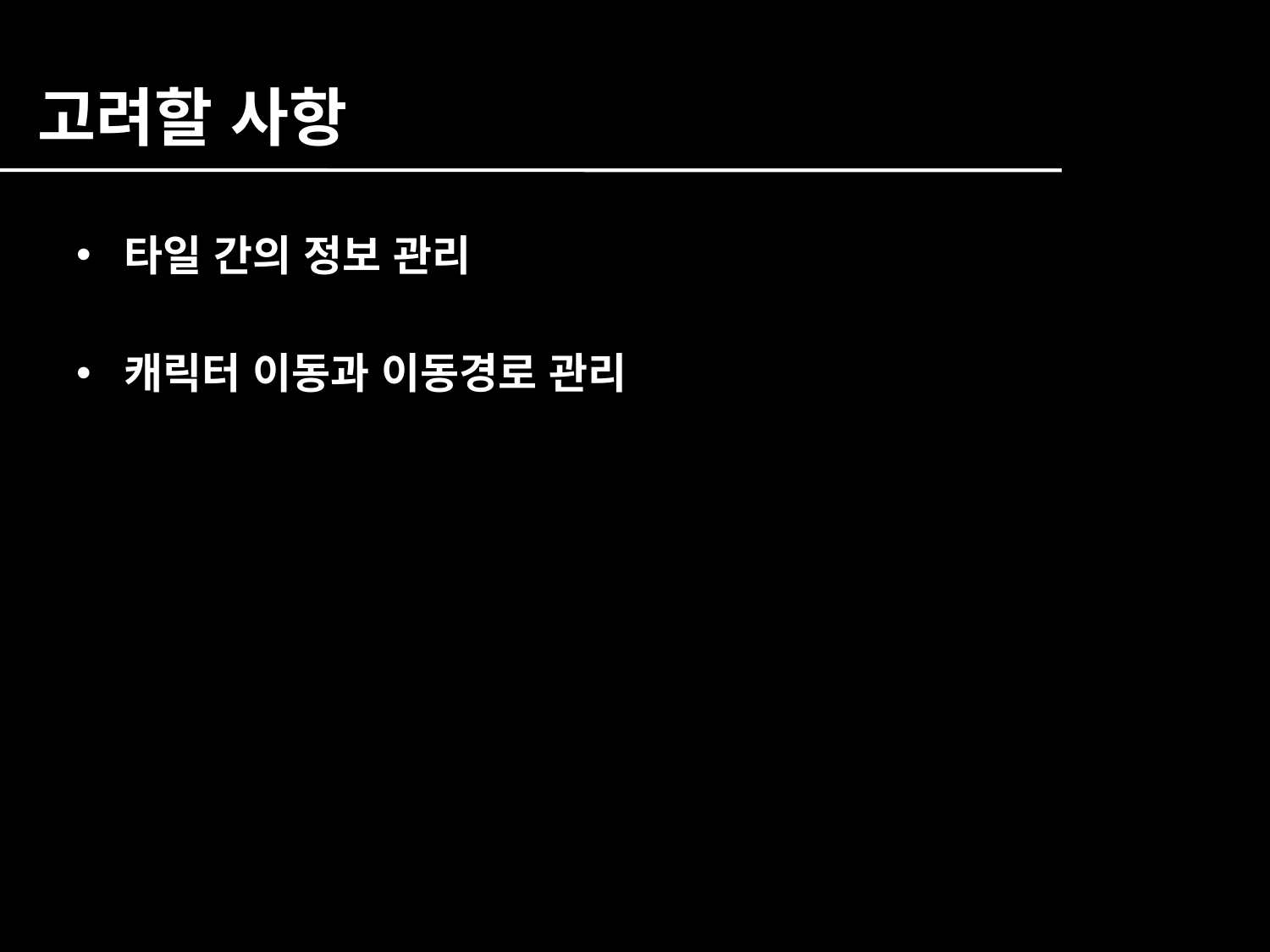

고려할 사항
타일 간의 정보 관리

캐릭터 이동과 이동경로 관리